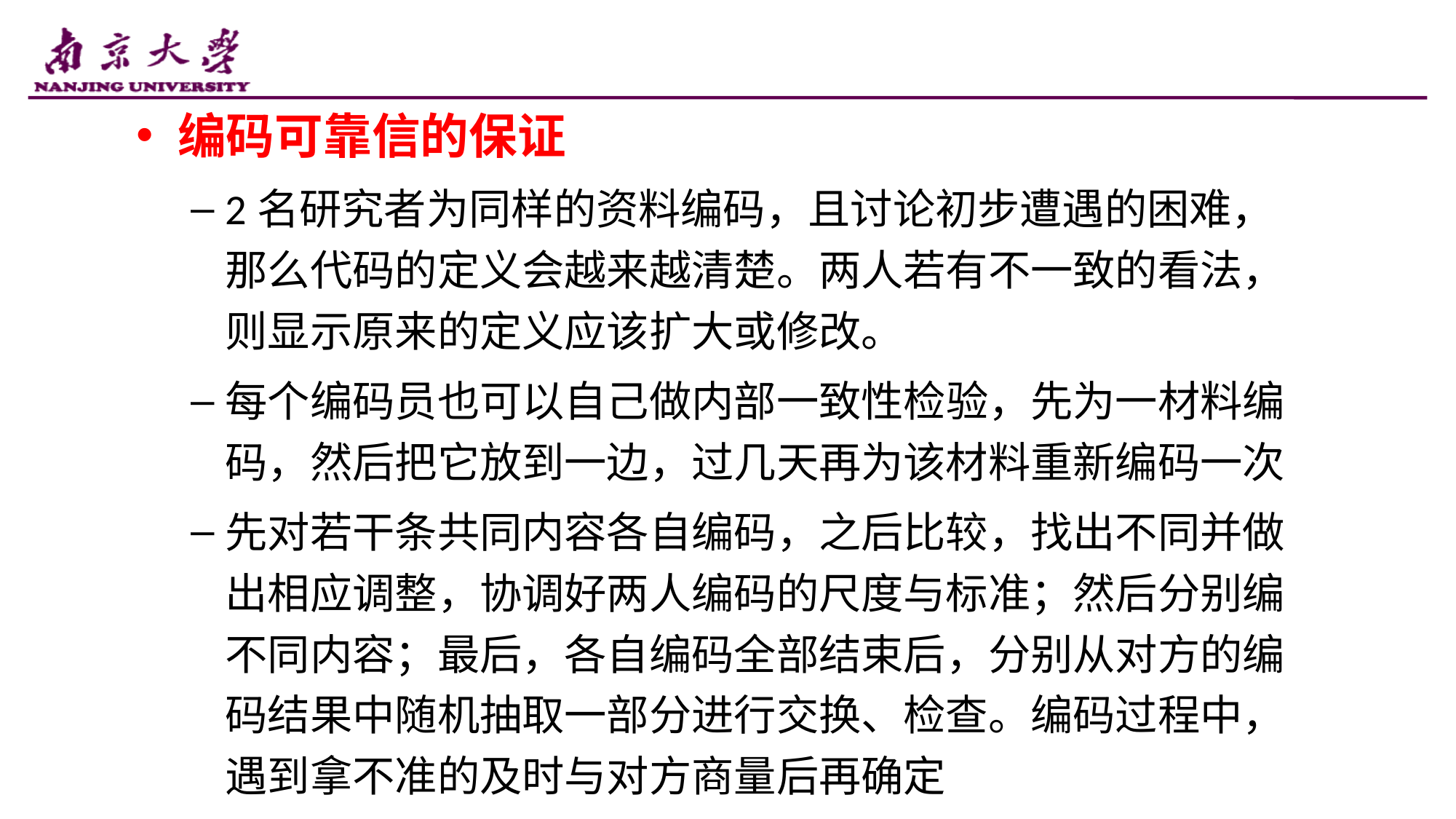

编码可靠信的保证
2名研究者为同样的资料编码，且讨论初步遭遇的困难，那么代码的定义会越来越清楚。两人若有不一致的看法，则显示原来的定义应该扩大或修改。
每个编码员也可以自己做内部一致性检验，先为一材料编码，然后把它放到一边，过几天再为该材料重新编码一次
先对若干条共同内容各自编码，之后比较，找出不同并做出相应调整，协调好两人编码的尺度与标准；然后分别编不同内容；最后，各自编码全部结束后，分别从对方的编码结果中随机抽取一部分进行交换、检查。编码过程中，遇到拿不准的及时与对方商量后再确定